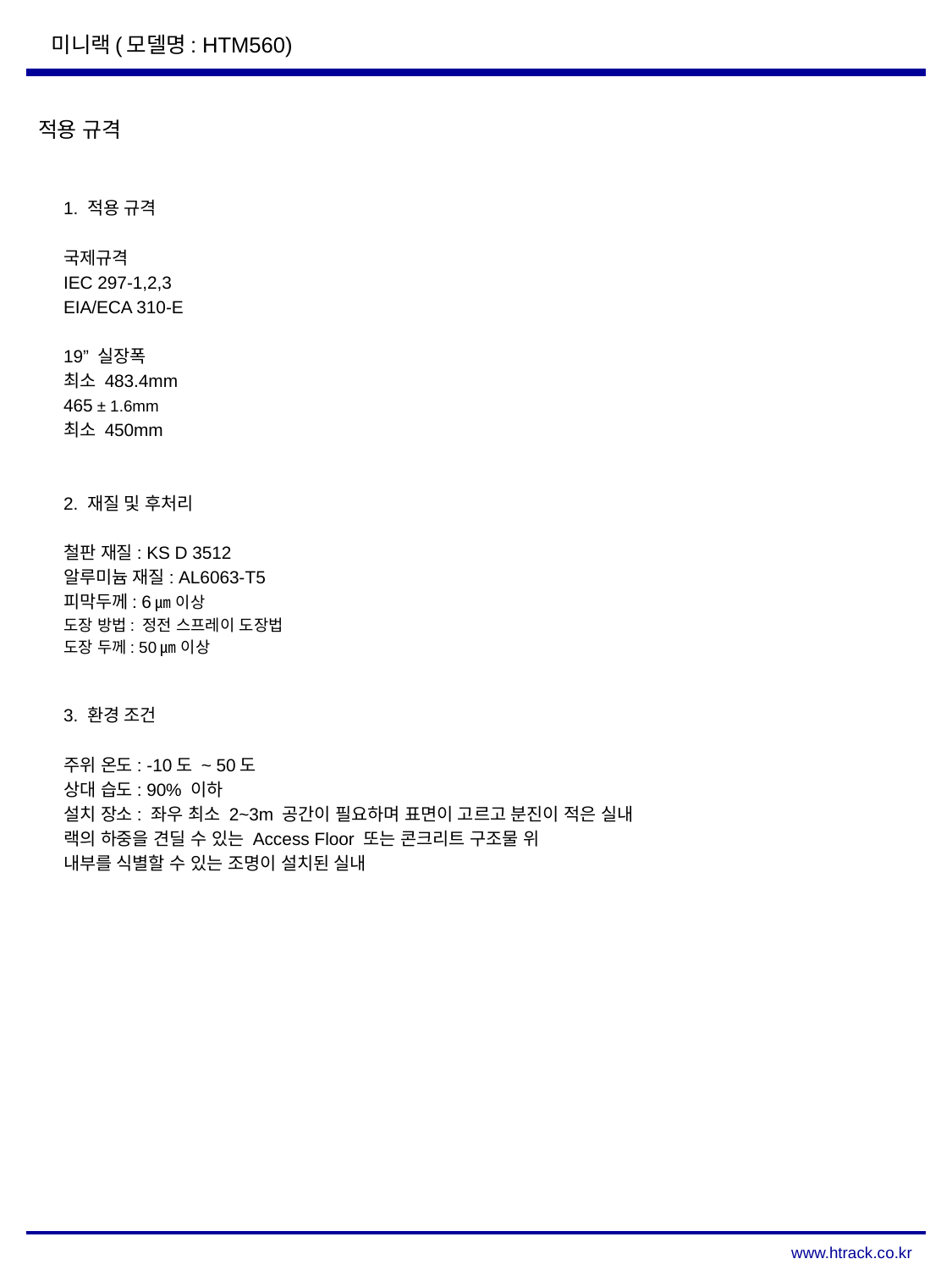

미니랙(모델명: HTM560)
적용 규격
1. 적용 규격

국제규격
IEC 297-1,2,3
EIA/ECA 310-E

19” 실장폭
최소 483.4mm
465 ± 1.6mm
최소 450mm

2. 재질 및 후처리

철판 재질: KS D 3512
알루미늄 재질: AL6063-T5
피막두께: 6㎛ 이상
도장 방법: 정전 스프레이 도장법
도장 두께: 50㎛ 이상

3. 환경 조건

주위 온도: -10도 ~ 50도
상대 습도: 90% 이하
설치 장소: 좌우 최소 2~3m 공간이 필요하며 표면이 고르고 분진이 적은 실내
랙의 하중을 견딜 수 있는 Access Floor 또는 콘크리트 구조물 위
내부를 식별할 수 있는 조명이 설치된 실내
www.htrack.co.kr